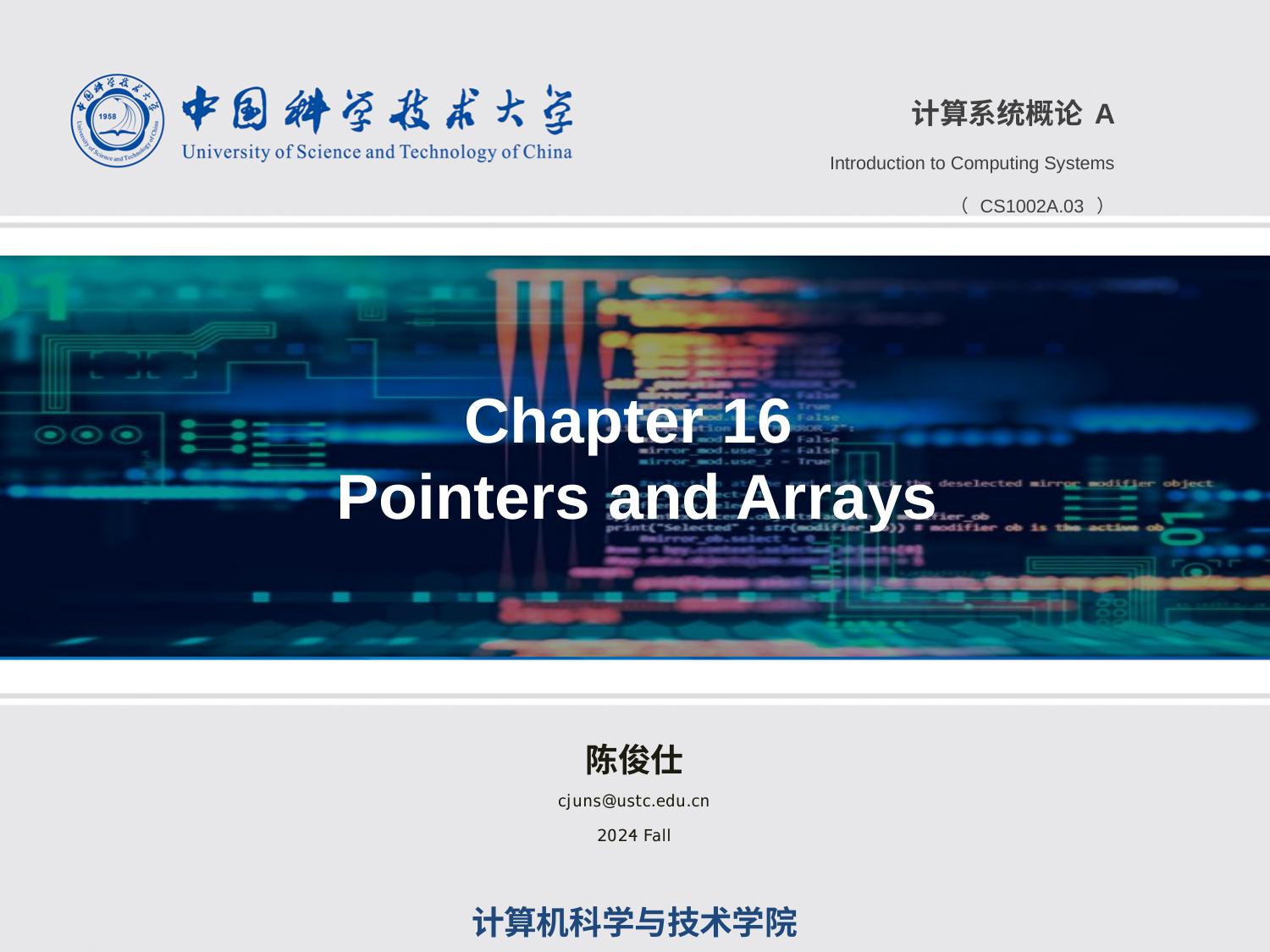

计算系统概论A
Introduction to Computing Systems
（ CS1002A.03 ）
Chapter 16
Pointers and Arrays
陈俊仕
cjuns@ustc.edu.cn
2024 Fall

计算机科学与技术学院
School of Computer Science and Technology